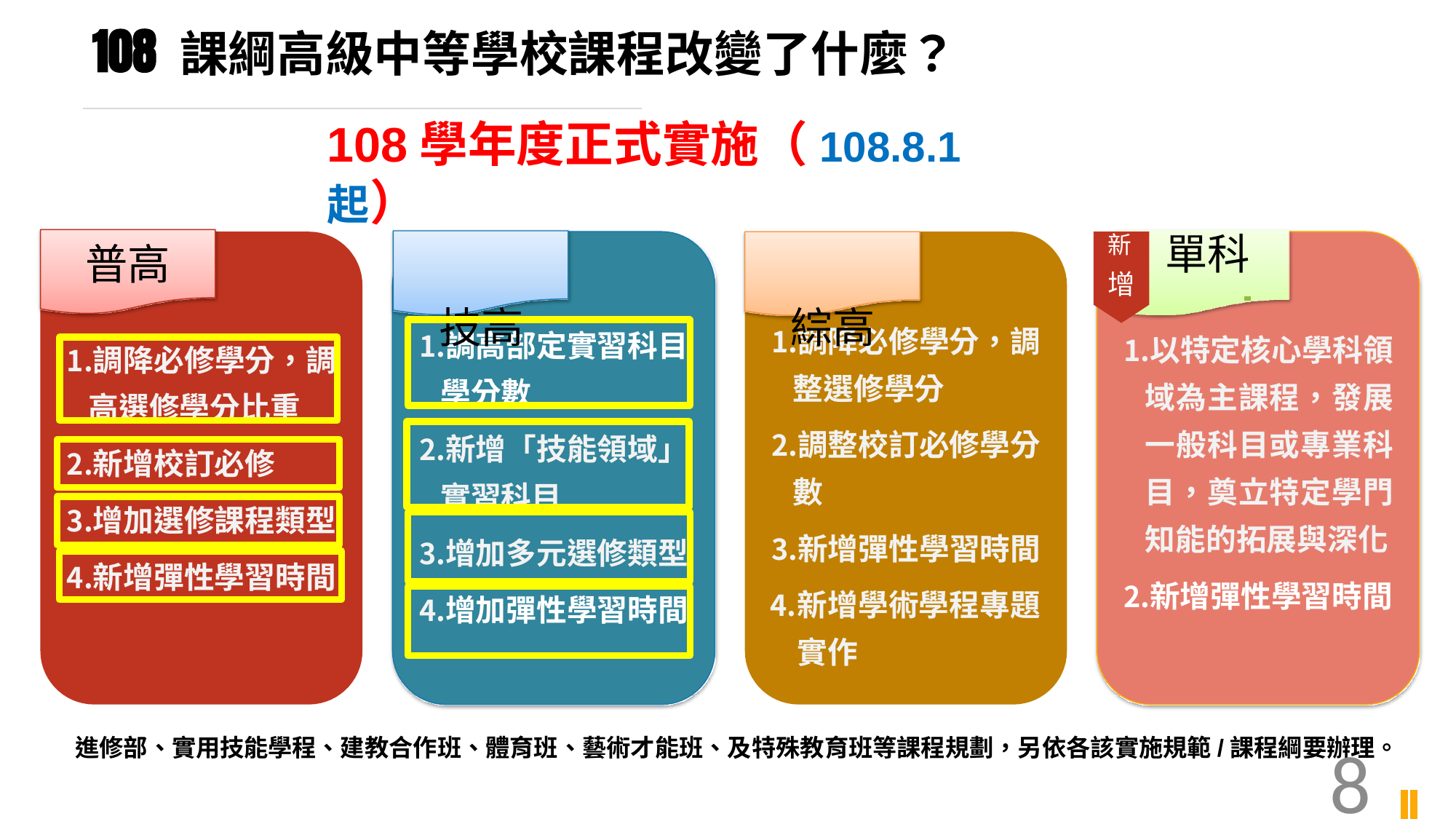

# 108 課綱高級中等學校課程改變了什麼？

108學年度正式實施（108.8.1起）

技高	綜高

普高
新	單科
增
以特定核心學科領 域為主課程，發展 一般科目或專業科 目，奠立特定學門 知能的拓展與深化
新增彈性學習時間

調降必修學分，調 整選修學分
調整校訂必修學分 數
新增彈性學習時間
新增學術學程專題 實作
調高部定實習科目 學分數
新增「技能領域」 實習科目
增加多元選修類型
增加彈性學習時間

調降必修學分，調 高選修學分比重
新增校訂必修
增加選修課程類型
新增彈性學習時間

進修部、實用技能學程、建教合作班、體育班、藝術才能班、及特殊教育班等課程規劃，另依各該實施規範/課程綱要辦理。
8